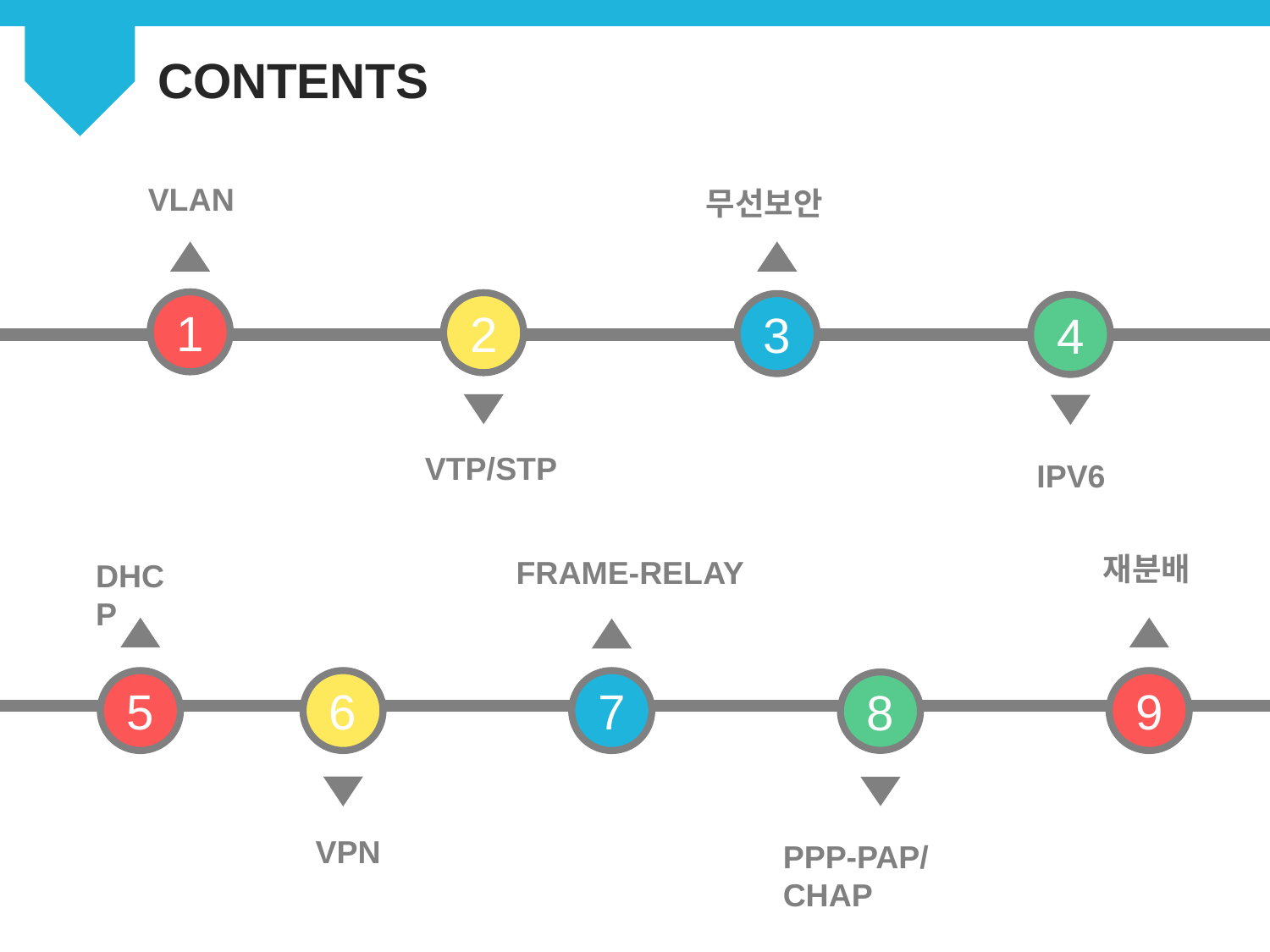

CONTENTS
VLAN
무선보안

1
2
3
4

VTP/STP
IPV6
재분배
FRAME-RELAY
DHCP

5
6
7
9
8

VPN
PPP-PAP/CHAP